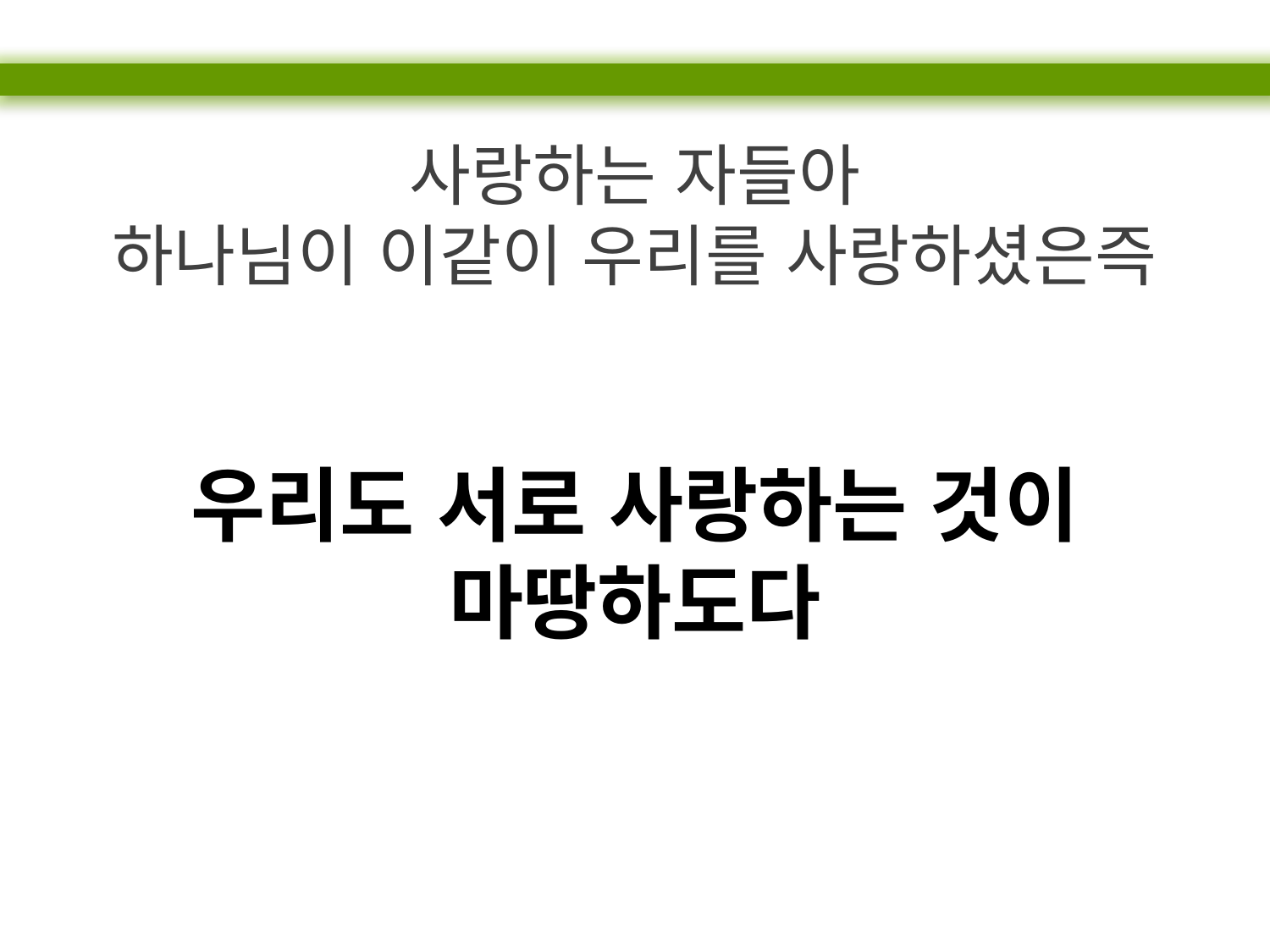

사랑하는 자들아
하나님이 이같이 우리를 사랑하셨은즉
우리도 서로 사랑하는 것이 마땅하도다